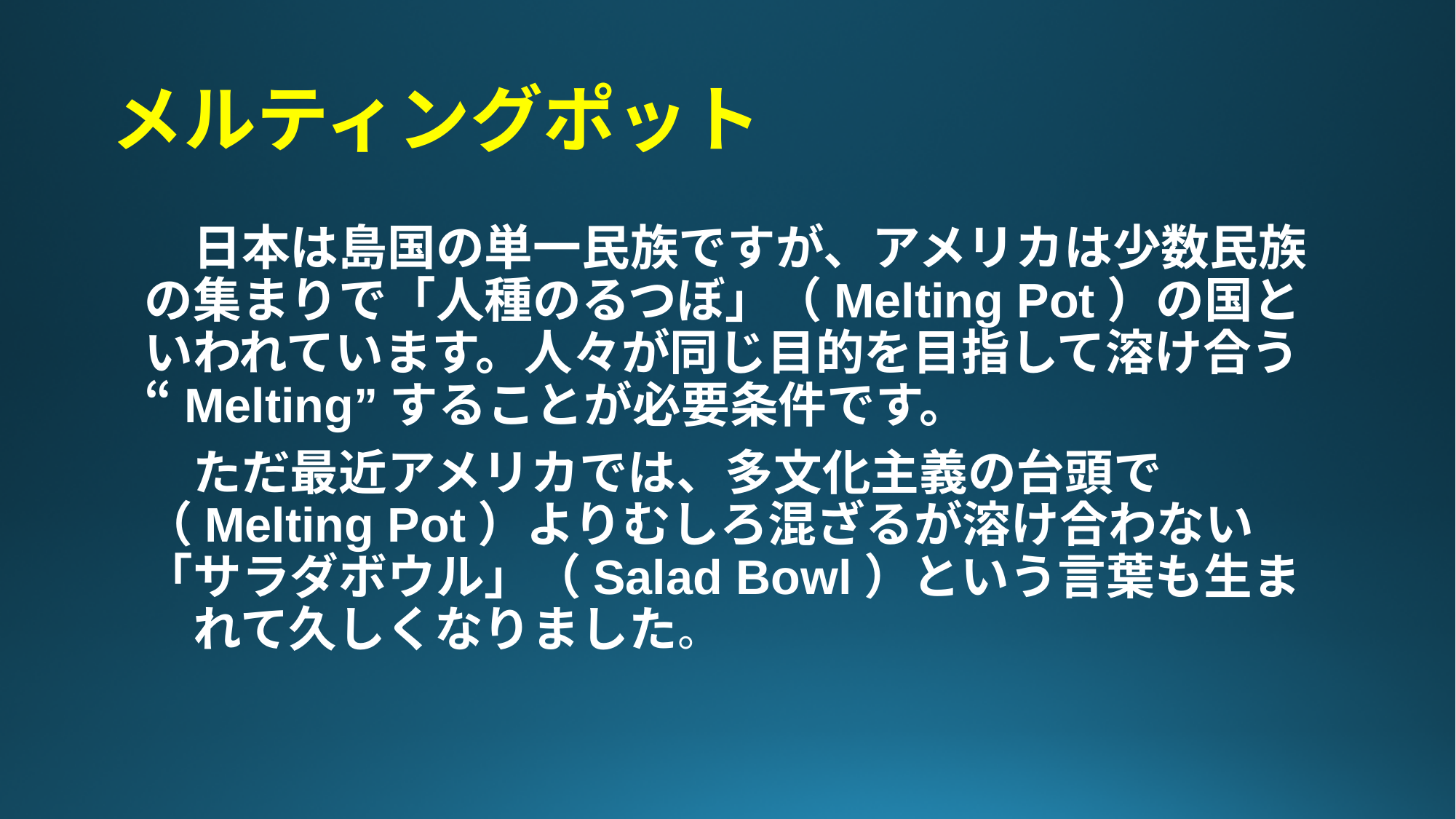

# メルティングポット
　日本は島国の単一民族ですが、アメリカは少数民族の集まりで「人種のるつぼ」（Melting Pot）の国といわれています。人々が同じ目的を目指して溶け合う“Melting”することが必要条件です。
　ただ最近アメリカでは、多文化主義の台頭で（Melting Pot）よりむしろ混ざるが溶け合わない「サラダボウル」（Salad Bowl）という言葉も生ま　れて久しくなりました。